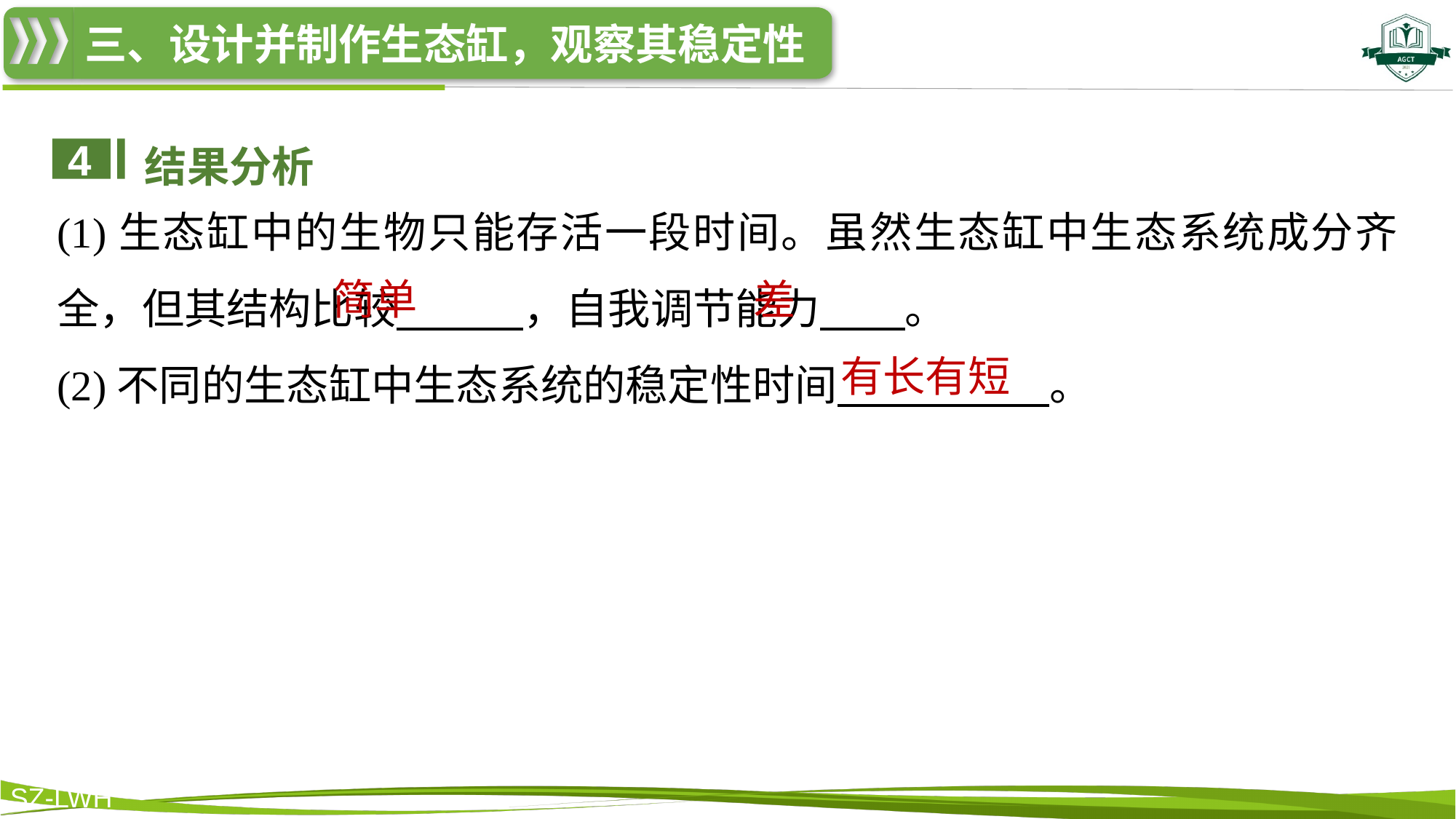

5.结果分析
(1)生态缸中的生物只能存活一段时间。虽然生态缸中生态系统成分齐全，但其结构比较　　　，自我调节能力　　。
(2)不同的生态缸中生态系统的稳定性时间　　　　　。
结果分析
4
简单
差
有长有短